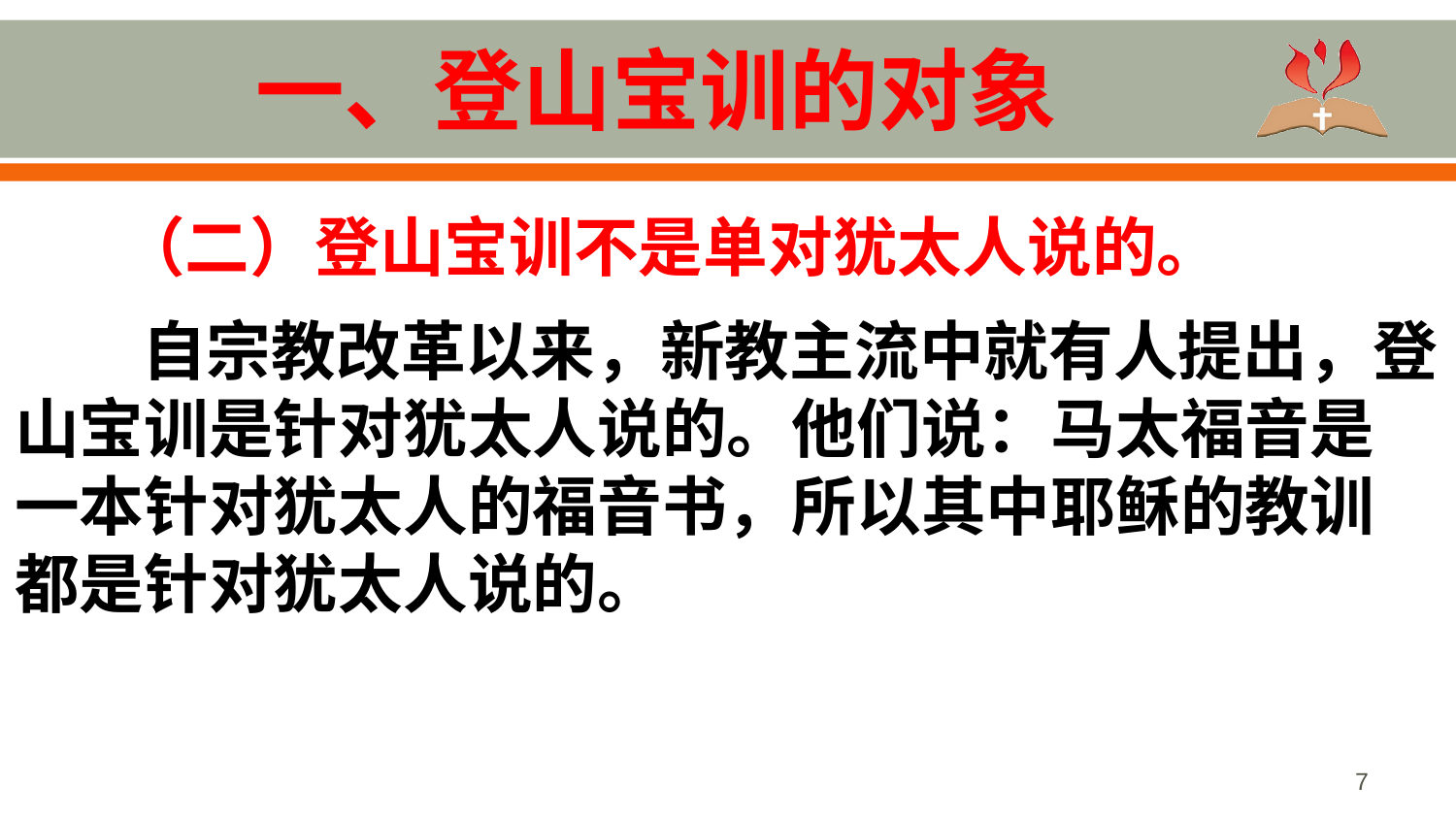

# 一、登山宝训的对象
      （二）登山宝训不是单对犹太人说的。
自宗教改革以来，新教主流中就有人提出，登山宝训是针对犹太人说的。他们说：马太福音是一本针对犹太人的福音书，所以其中耶稣的教训都是针对犹太人说的。

7